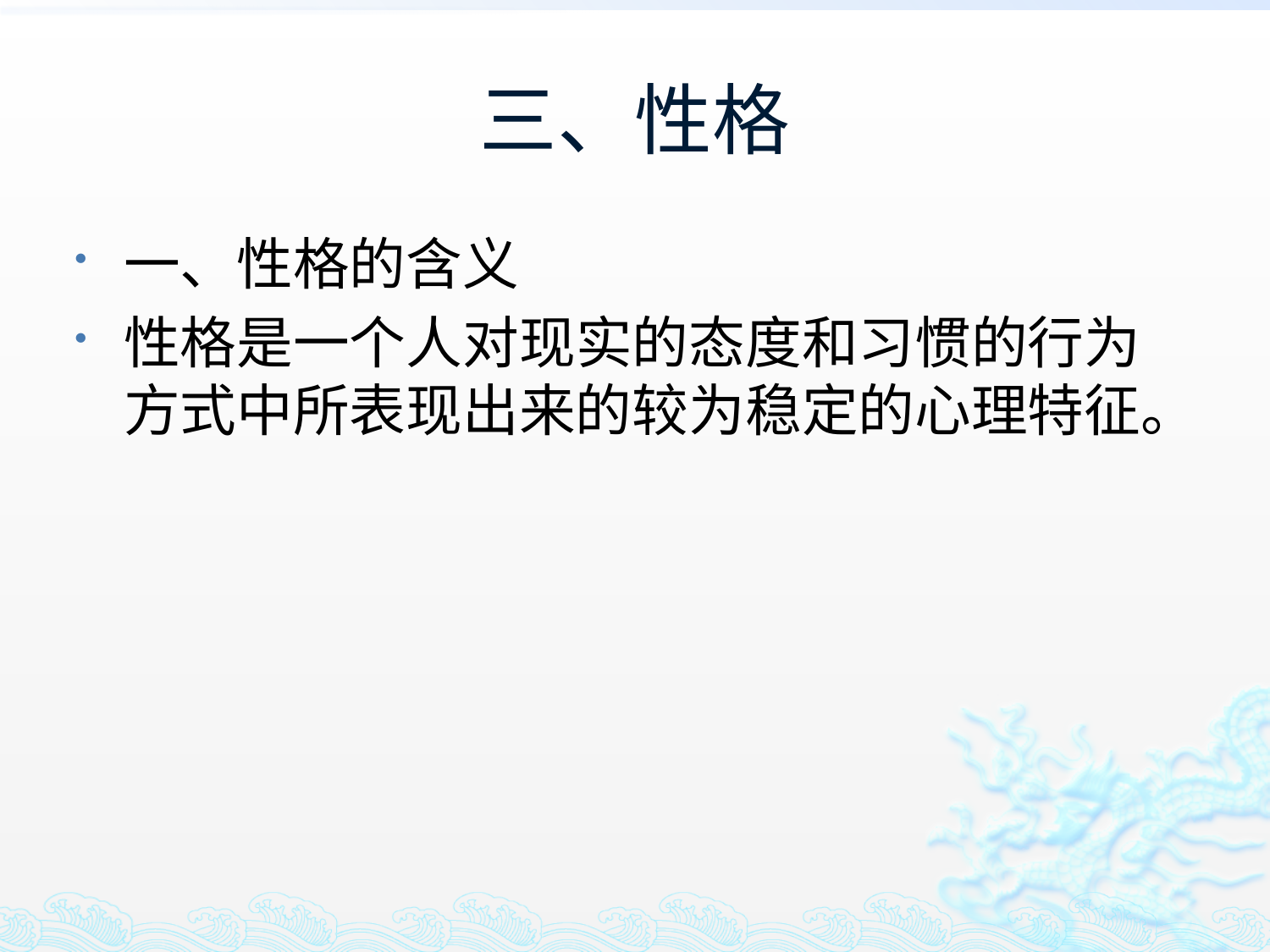

# 三、性格
一、性格的含义
性格是一个人对现实的态度和习惯的行为方式中所表现出来的较为稳定的心理特征。